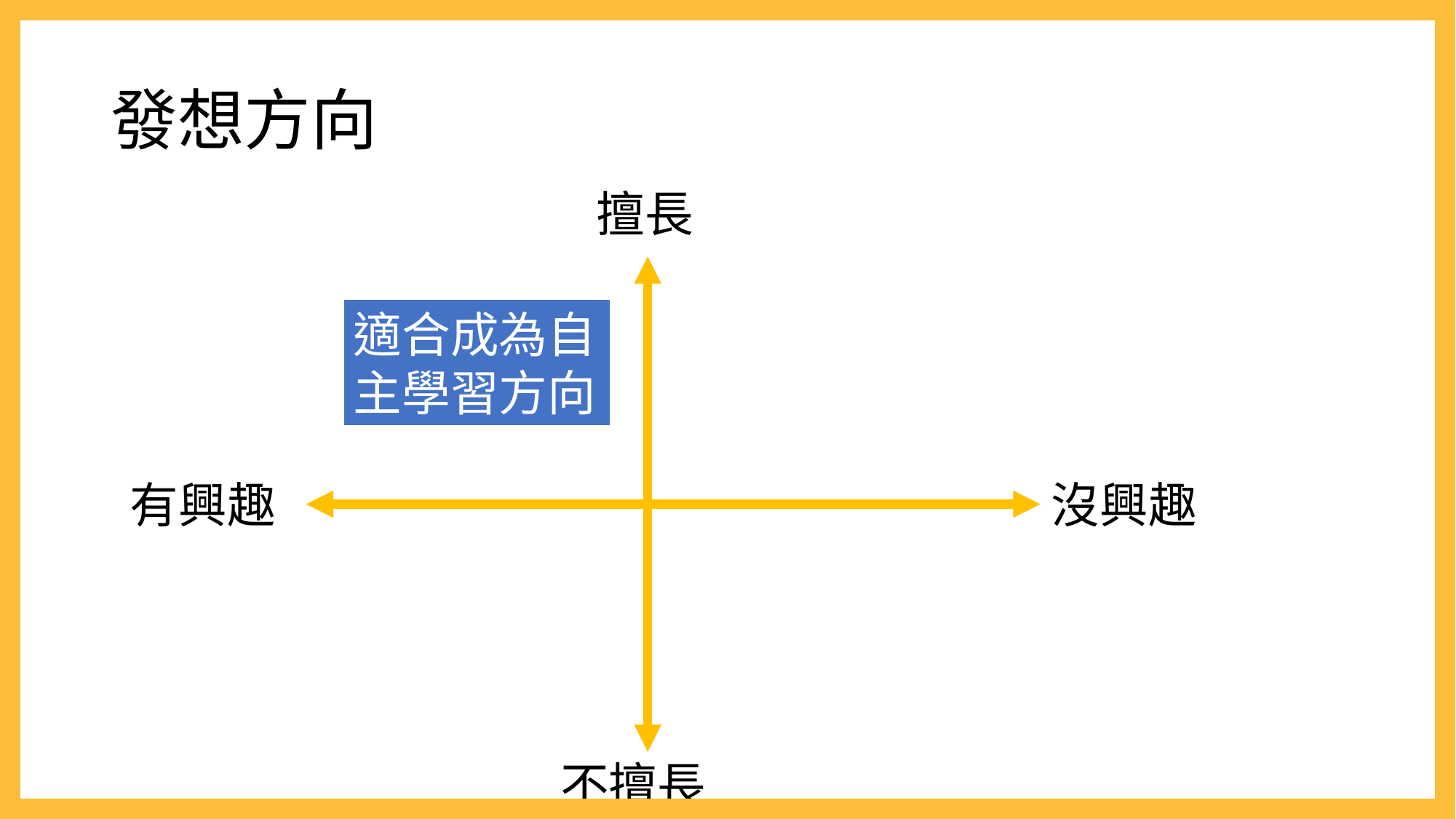

# 發想方向
擅長
適合成為自主學習方向
沒興趣
有興趣
不擅長